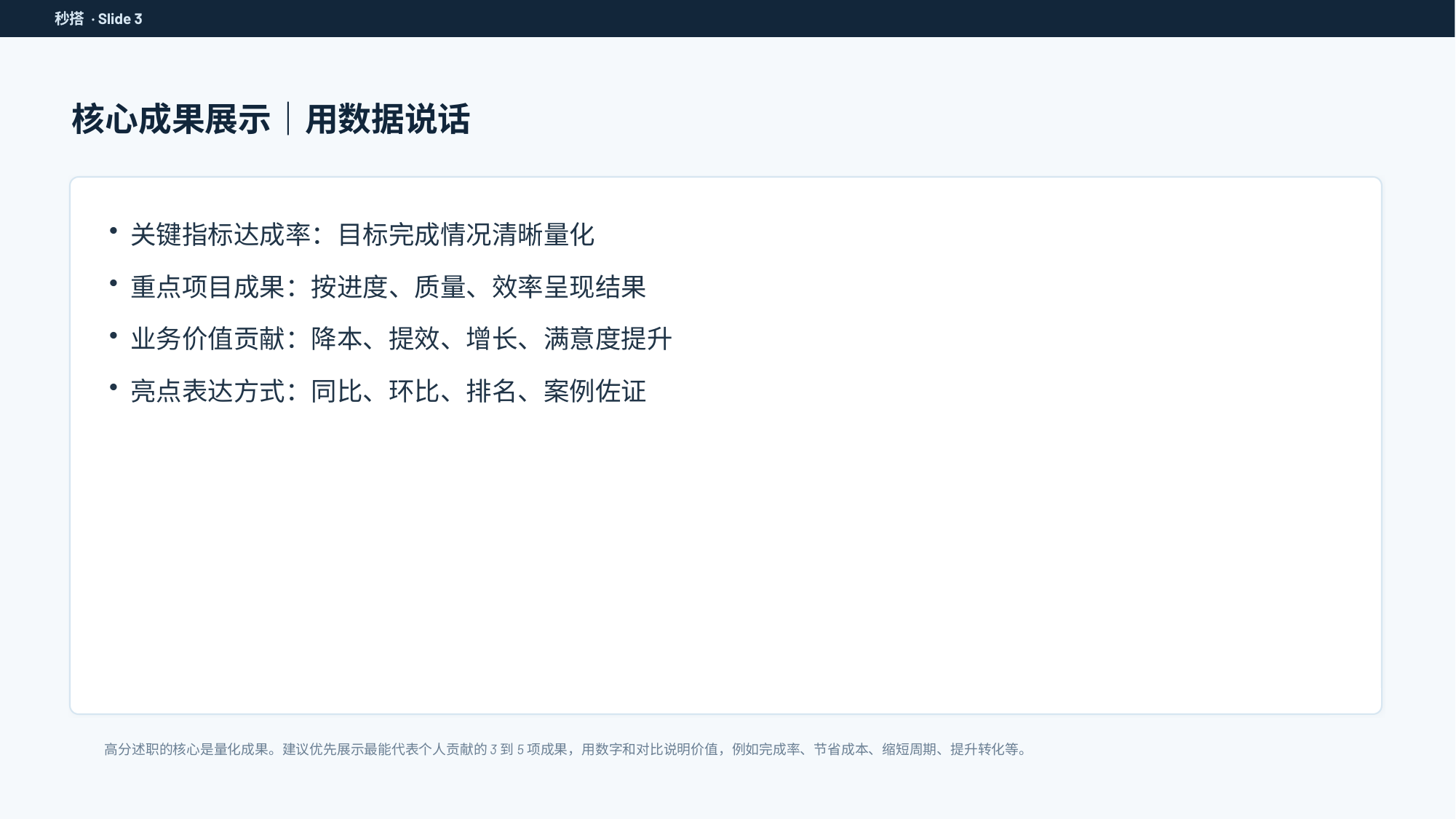

秒搭 · Slide 3
核心成果展示｜用数据说话

关键指标达成率：目标完成情况清晰量化
重点项目成果：按进度、质量、效率呈现结果
业务价值贡献：降本、提效、增长、满意度提升
亮点表达方式：同比、环比、排名、案例佐证
高分述职的核心是量化成果。建议优先展示最能代表个人贡献的3到5项成果，用数字和对比说明价值，例如完成率、节省成本、缩短周期、提升转化等。